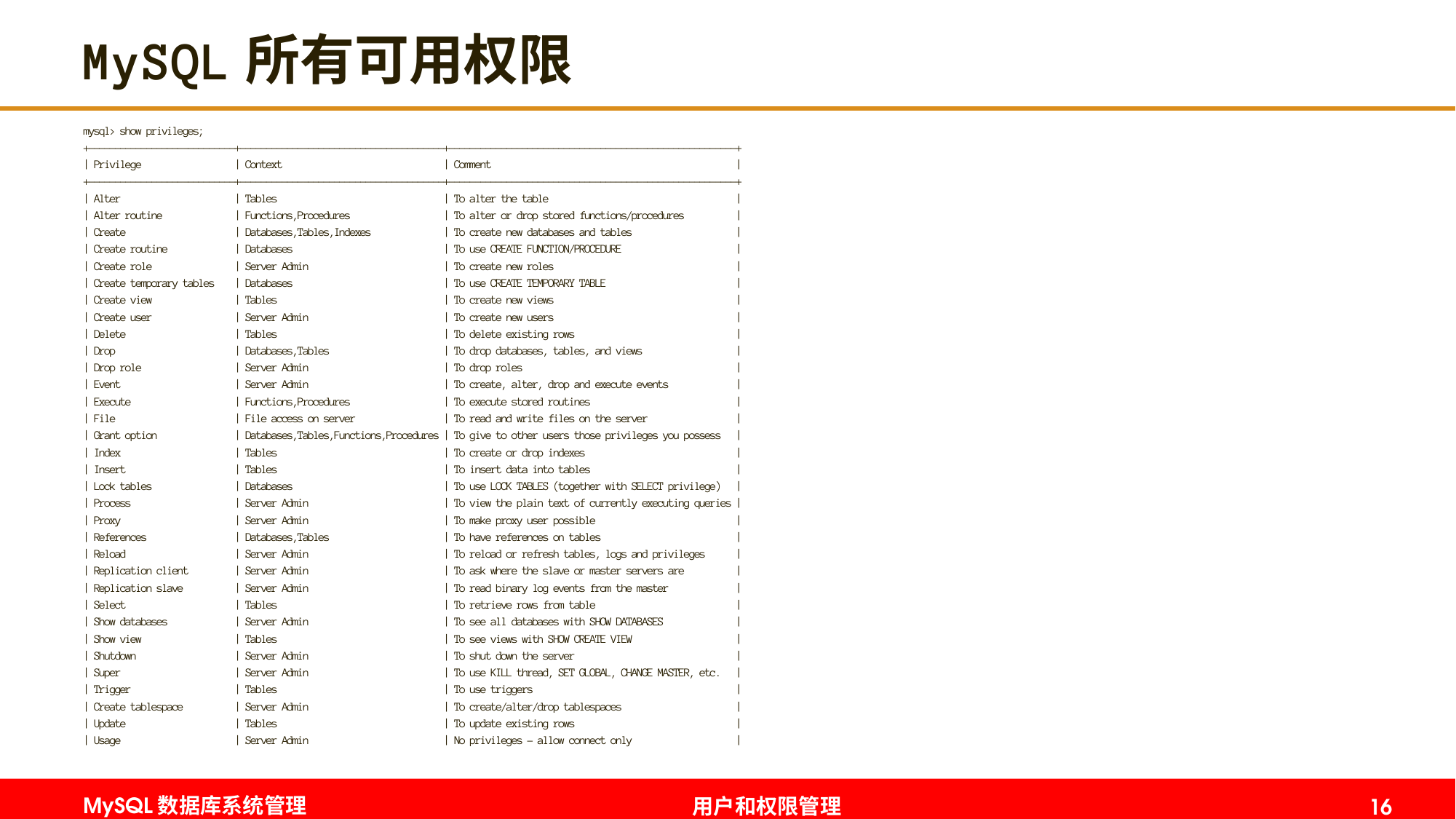

# MySQL所有可用权限
mysql> show privileges;
+----------------------------+---------------------------------------+-------------------------------------------------------+
| Privilege                  | Context                               | Comment                                               |
+----------------------------+---------------------------------------+-------------------------------------------------------+
| Alter                      | Tables                                | To alter the table                                    |
| Alter routine              | Functions,Procedures                  | To alter or drop stored functions/procedures          |
| Create                     | Databases,Tables,Indexes              | To create new databases and tables                    |
| Create routine             | Databases                             | To use CREATE FUNCTION/PROCEDURE                      |
| Create role                | Server Admin                          | To create new roles                                   |
| Create temporary tables    | Databases                             | To use CREATE TEMPORARY TABLE                         |
| Create view                | Tables                                | To create new views                                   |
| Create user                | Server Admin                          | To create new users                                   |
| Delete                     | Tables                                | To delete existing rows                               |
| Drop                       | Databases,Tables                      | To drop databases, tables, and views                  |
| Drop role                  | Server Admin                          | To drop roles                                         |
| Event                      | Server Admin                          | To create, alter, drop and execute events             |
| Execute                    | Functions,Procedures                  | To execute stored routines                            |
| File                       | File access on server                 | To read and write files on the server                 |
| Grant option               | Databases,Tables,Functions,Procedures | To give to other users those privileges you possess   |
| Index                      | Tables                                | To create or drop indexes                             |
| Insert                     | Tables                                | To insert data into tables                            |
| Lock tables                | Databases                             | To use LOCK TABLES (together with SELECT privilege)   |
| Process                    | Server Admin                          | To view the plain text of currently executing queries |
| Proxy                      | Server Admin                          | To make proxy user possible                           |
| References                 | Databases,Tables                      | To have references on tables                          |
| Reload                     | Server Admin                          | To reload or refresh tables, logs and privileges      |
| Replication client         | Server Admin                          | To ask where the slave or master servers are          |
| Replication slave          | Server Admin                          | To read binary log events from the master             |
| Select                     | Tables                                | To retrieve rows from table                           |
| Show databases             | Server Admin                          | To see all databases with SHOW DATABASES              |
| Show view                  | Tables                                | To see views with SHOW CREATE VIEW                    |
| Shutdown                   | Server Admin                          | To shut down the server                               |
| Super                      | Server Admin                          | To use KILL thread, SET GLOBAL, CHANGE MASTER, etc.   |
| Trigger                    | Tables                                | To use triggers                                       |
| Create tablespace          | Server Admin                          | To create/alter/drop tablespaces                      |
| Update                     | Tables                                | To update existing rows                               |
| Usage                      | Server Admin                          | No privileges - allow connect only                    |